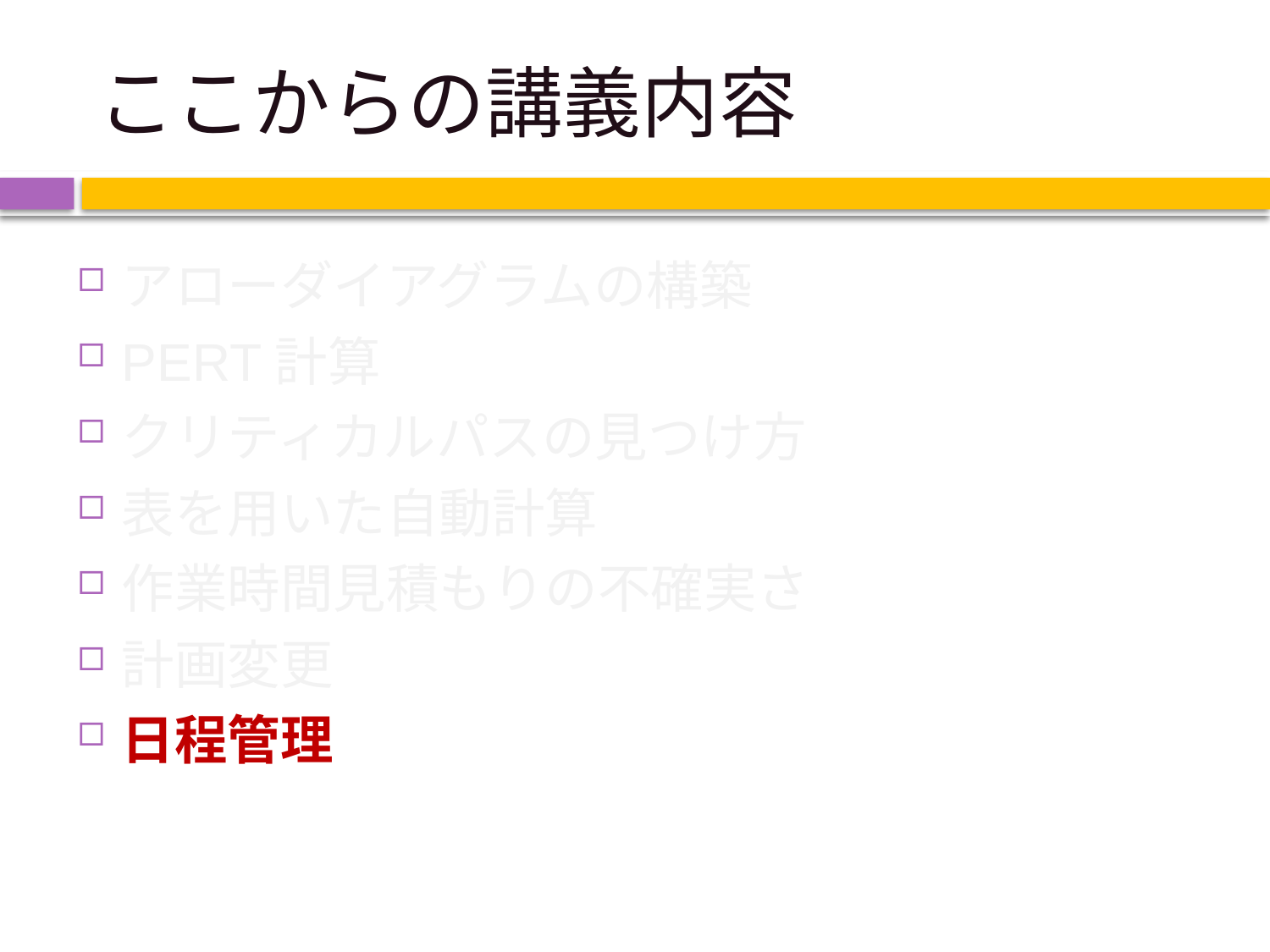

# ここからの講義内容
アローダイアグラムの構築
PERT計算
クリティカルパスの見つけ方
表を用いた自動計算
作業時間見積もりの不確実さ
計画変更
日程管理